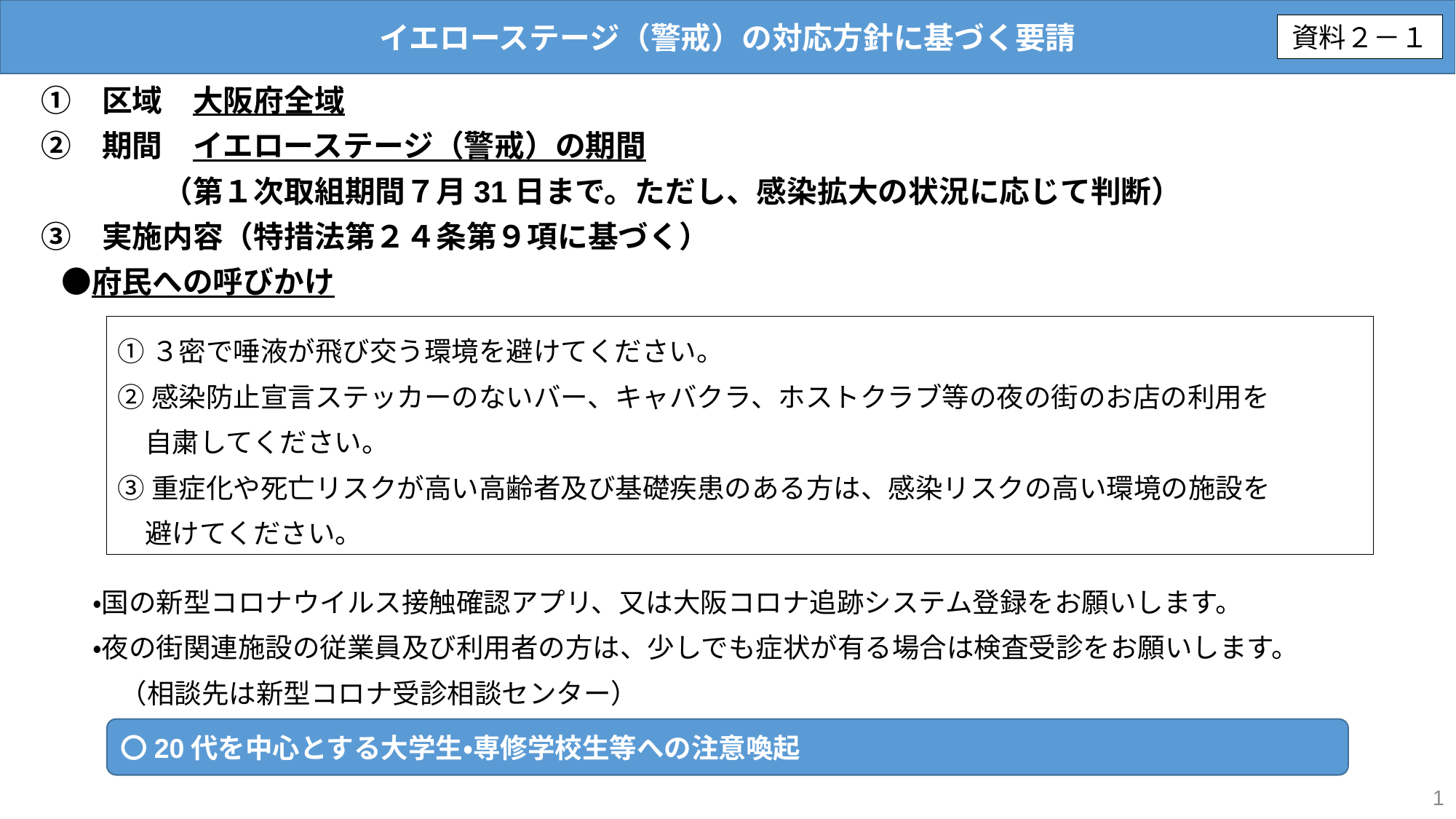

イエローステージ（警戒）の対応方針に基づく要請
資料２－１
　①　区域　大阪府全域
　②　期間　イエローステージ（警戒）の期間
　　　　　（第１次取組期間７月31日まで。ただし、感染拡大の状況に応じて判断）
　③　実施内容（特措法第２４条第９項に基づく）
　   ●府民への呼びかけ

　　　・国の新型コロナウイルス接触確認アプリ、又は大阪コロナ追跡システム登録をお願いします。
　　　・夜の街関連施設の従業員及び利用者の方は、少しでも症状が有る場合は検査受診をお願いします。
　　　　（相談先は新型コロナ受診相談センター）
①３密で唾液が飛び交う環境を避けてください。
②感染防止宣言ステッカーのないバー、キャバクラ、ホストクラブ等の夜の街のお店の利用を
　自粛してください。
③重症化や死亡リスクが高い高齢者及び基礎疾患のある方は、感染リスクの高い環境の施設を
　避けてください。
〇20代を中心とする大学生・専修学校生等への注意喚起
1